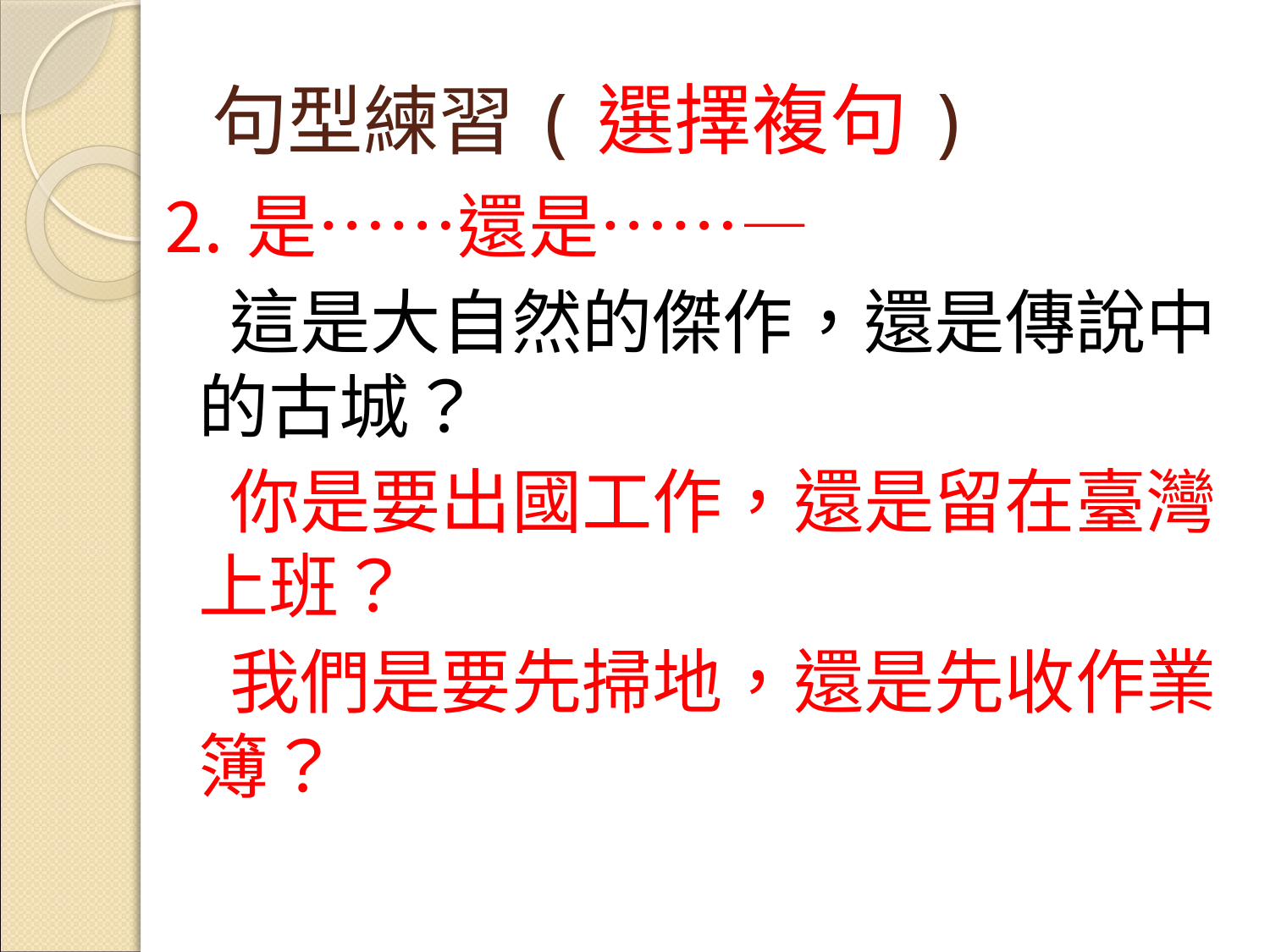

句型練習(選擇複句)
⒉是……還是……—
　這是大自然的傑作，還是傳說中的古城？
　你是要出國工作，還是留在臺灣上班？
　我們是要先掃地，還是先收作業簿？